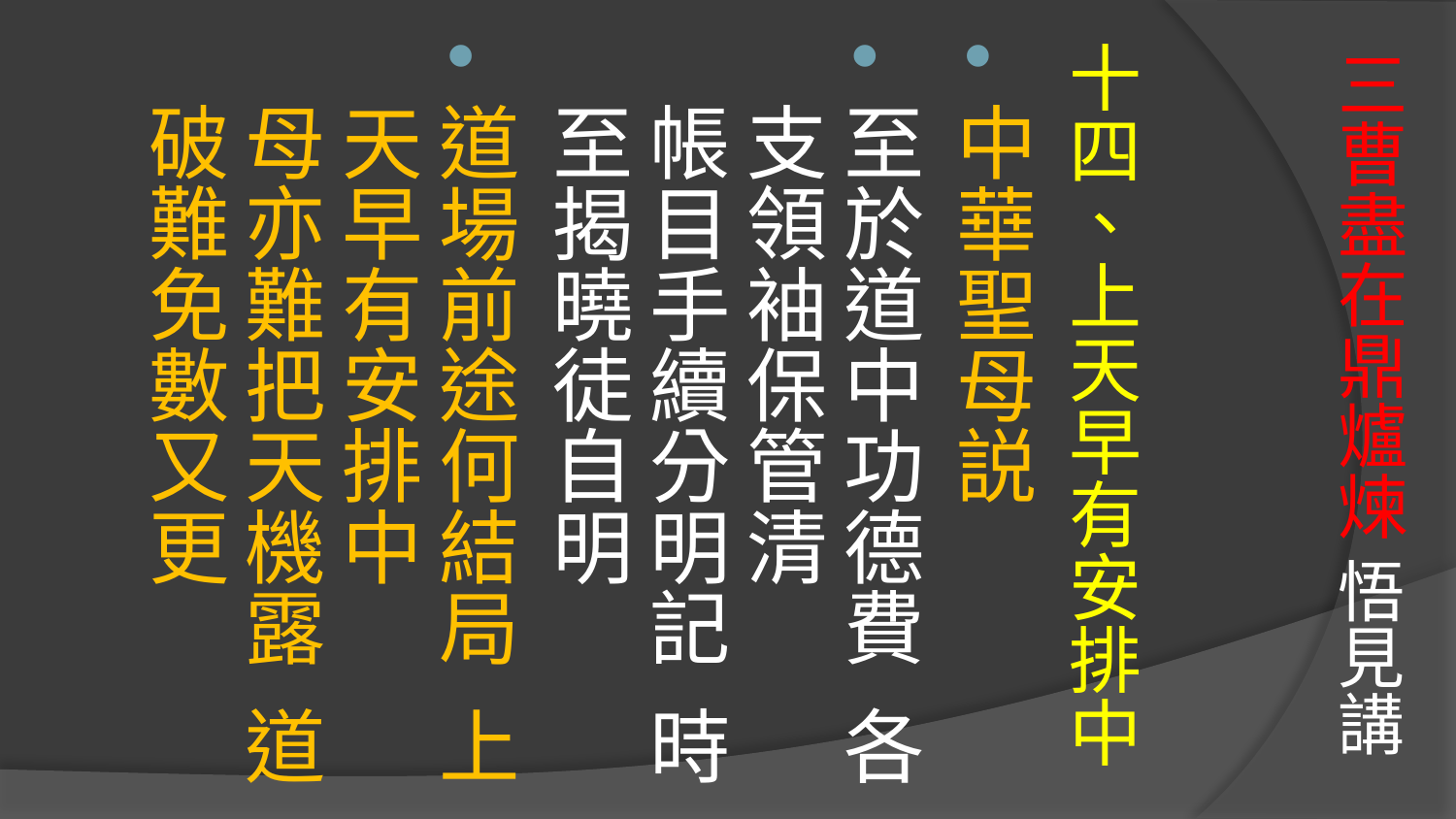

# 三曹盡在鼎爐煉 悟見講
十四、上天早有安排中
中華聖母説
至於道中功德費  各支領袖保管清
帳目手續分明記  時至揭曉徒自明
道場前途何結局  上天早有安排中
母亦難把天機露  道破難免數又更